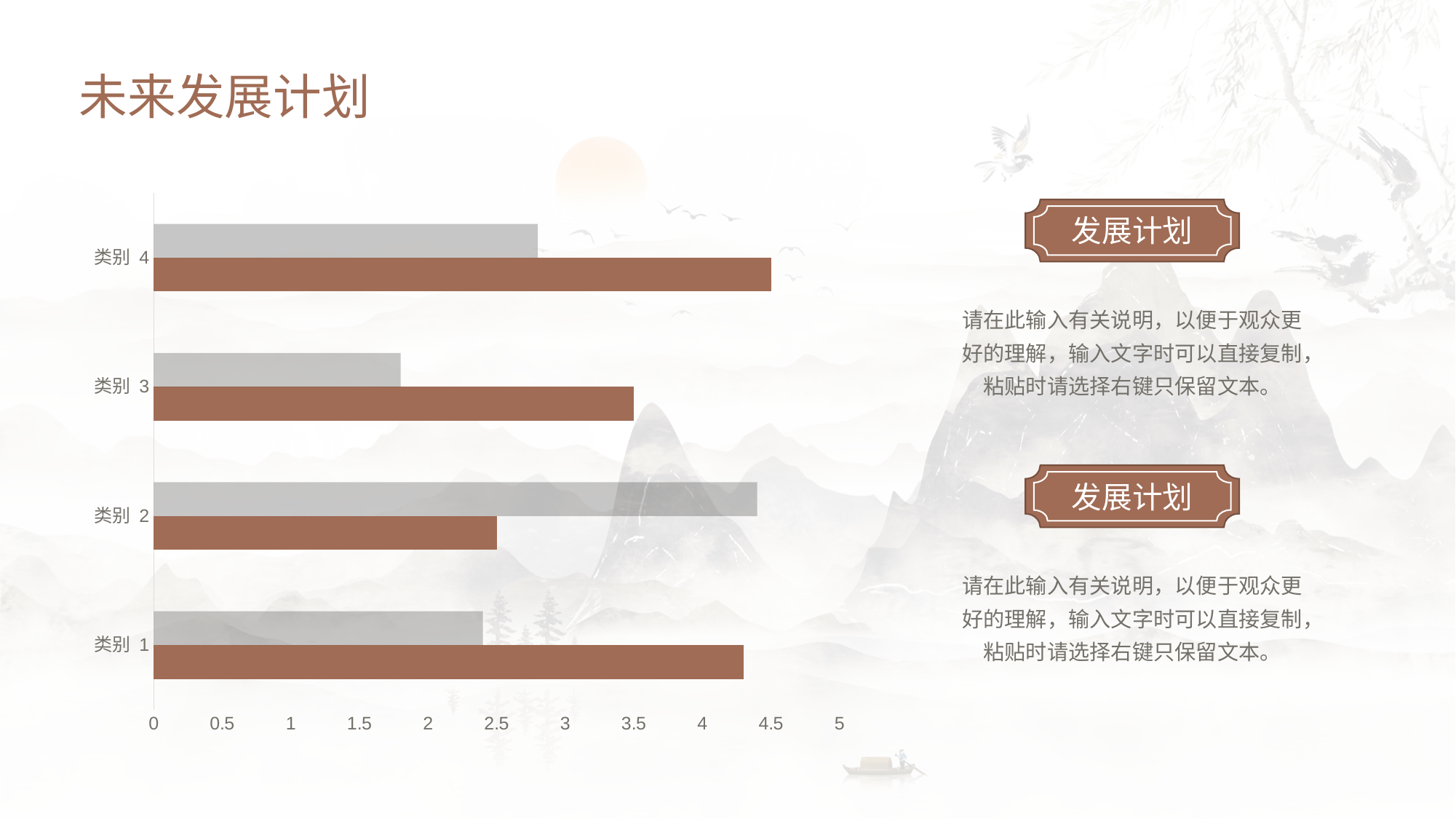

未来发展计划

### Chart

| Category | 系列 1 | 系列 2 |
|---|---|---|
| 类别 1 | 4.3 | 2.4 |
| 类别 2 | 2.5 | 4.4 |
| 类别 3 | 3.5 | 1.8 |
| 类别 4 | 4.5 | 2.8 |

发展计划
请在此输入有关说明，以便于观众更好的理解，输入文字时可以直接复制，粘贴时请选择右键只保留文本。

发展计划
请在此输入有关说明，以便于观众更好的理解，输入文字时可以直接复制，粘贴时请选择右键只保留文本。